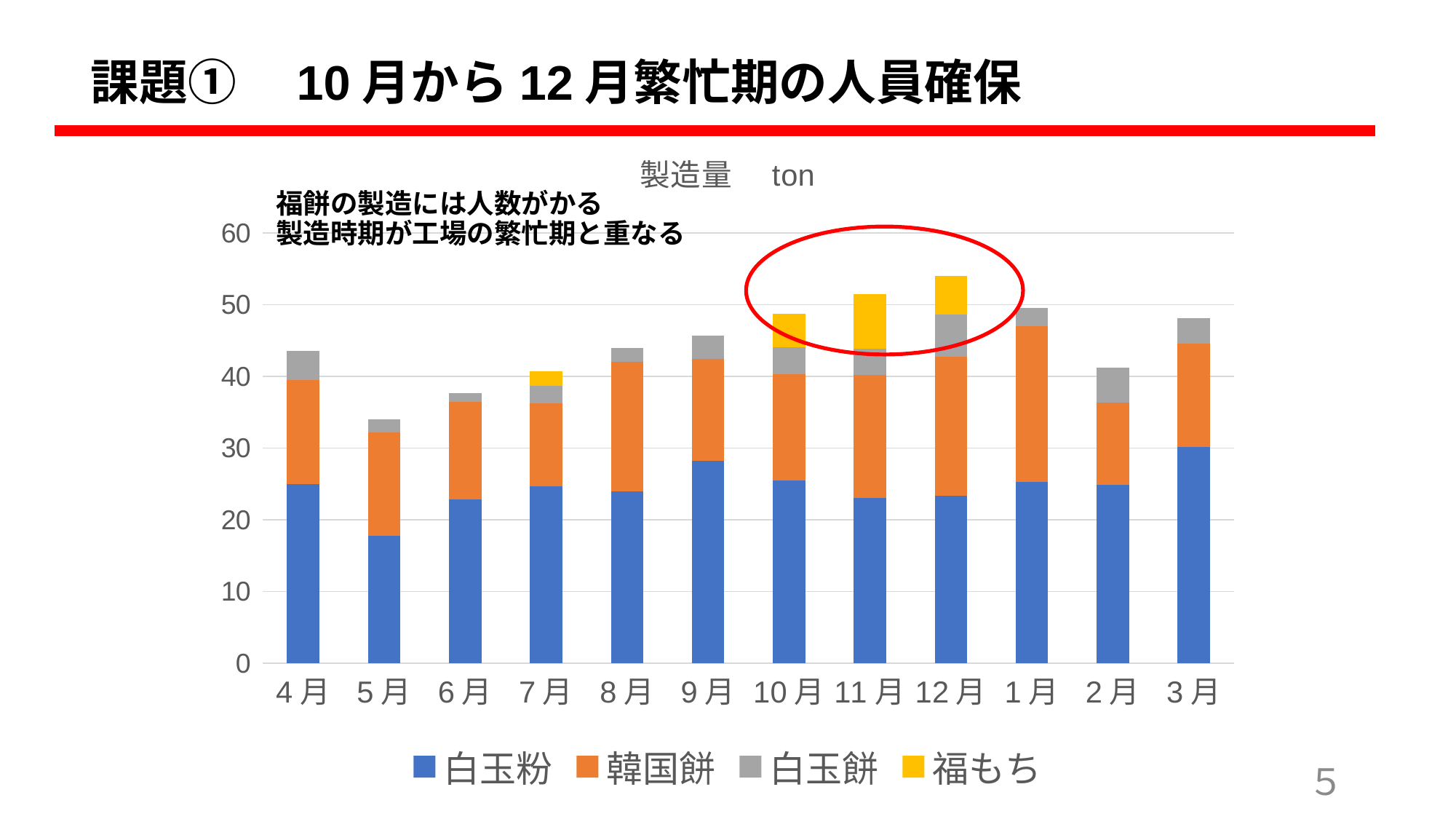

課題①　10月から12月繁忙期の人員確保

### Chart: 製造量　ton

| Category | 白玉粉 | 韓国餅 | 白玉餅 | 福もち |
|---|---|---|---|---|
| 4月 | 25.0 | 14.505 | 4.101 | 0.0 |
| 5月 | 17.796 | 14.425 | 1.756 | 0.0 |
| 6月 | 22.81 | 13.61 | 1.27 | 0.0 |
| 7月 | 24.638 | 11.655 | 2.365 | 2.06 |
| 8月 | 23.9988 | 18.085 | 1.936 | 0.0 |
| 9月 | 28.225 | 14.225 | 3.278395 | 0.0 |
| 10月 | 25.527 | 14.825 | 3.691 | 4.708005 |
| 11月 | 23.08 | 17.115 | 3.651 | 7.659 |
| 12月 | 23.365599999999997 | 19.408 | 5.844 | 5.444 |
| 1月 | 25.276 | 21.715 | 2.528 | 0.0 |
| 2月 | 24.9 | 11.49 | 4.81711 | 0.0 |
| 3月 | 30.1402 | 14.465 | 3.513 | 0.0 |
福餅の製造には人数がかる
製造時期が工場の繁忙期と重なる

５